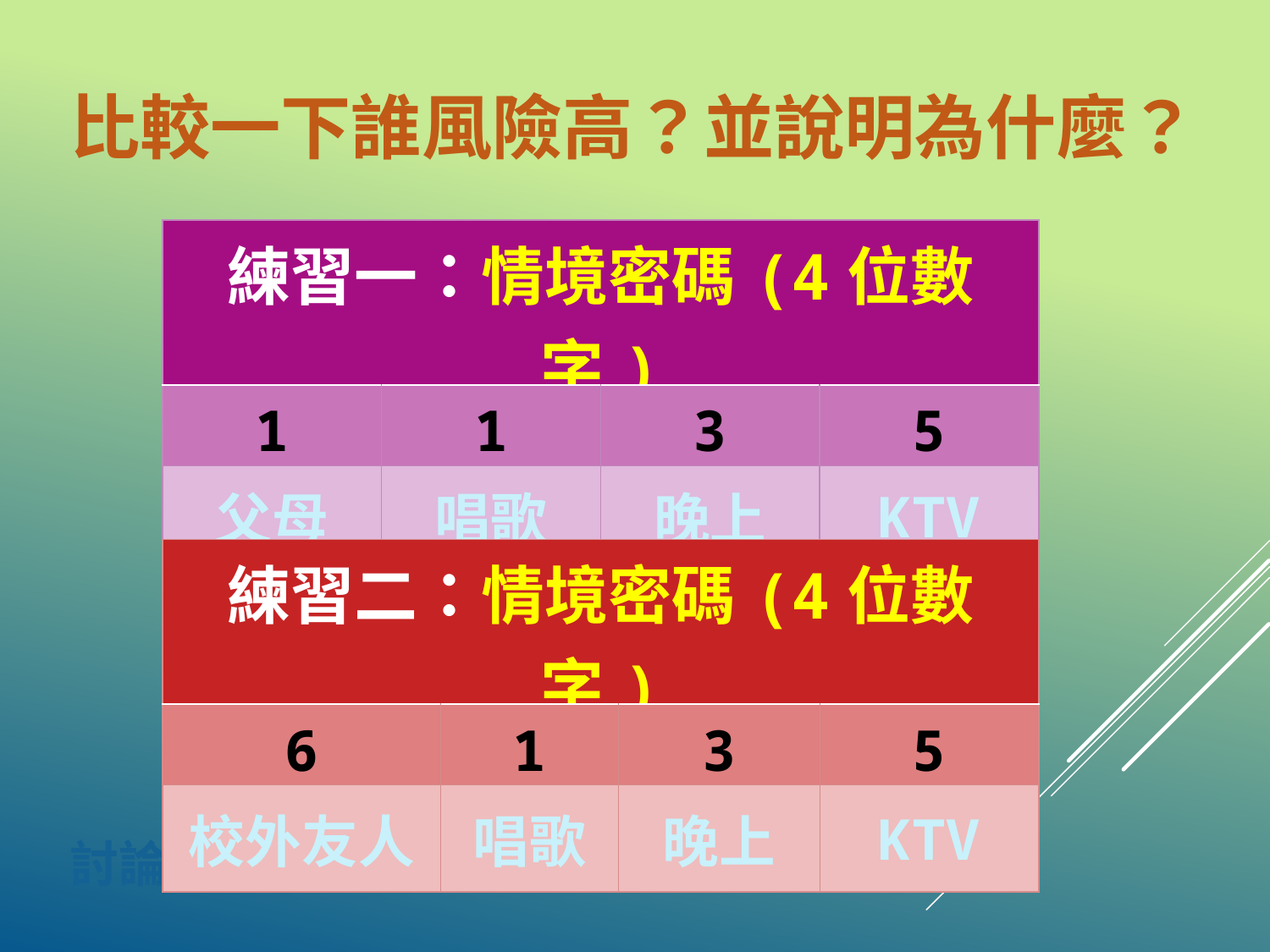

比較一下誰風險高？並說明為什麼？
| 練習一：情境密碼(4位數字) |  |  |  |
| --- | --- | --- | --- |
| 1 | 1 | 3 | 5 |
| 父母 | 唱歌 | 晚上 | KTV |
| 練習二：情境密碼(4位數字) |  |  |  |
| --- | --- | --- | --- |
| 6 | 1 | 3 | 5 |
| 校外友人 | 唱歌 | 晚上 | KTV |
討論後，請回答？